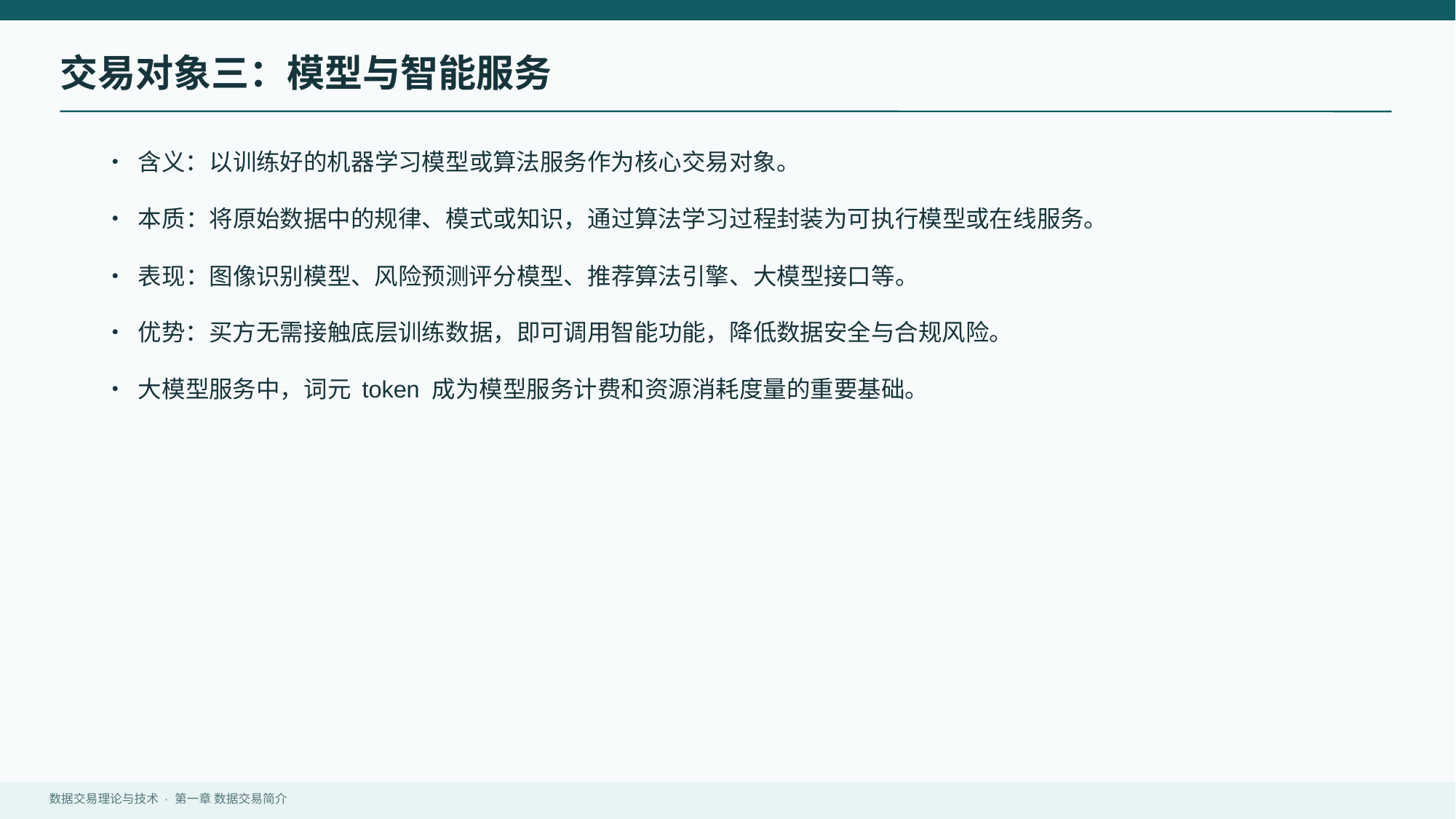

交易对象三：模型与智能服务

• 含义：以训练好的机器学习模型或算法服务作为核心交易对象。

• 本质：将原始数据中的规律、模式或知识，通过算法学习过程封装为可执行模型或在线服务。

• 表现：图像识别模型、风险预测评分模型、推荐算法引擎、大模型接口等。

• 优势：买方无需接触底层训练数据，即可调用智能功能，降低数据安全与合规风险。

• 大模型服务中，词元 token 成为模型服务计费和资源消耗度量的重要基础。
51